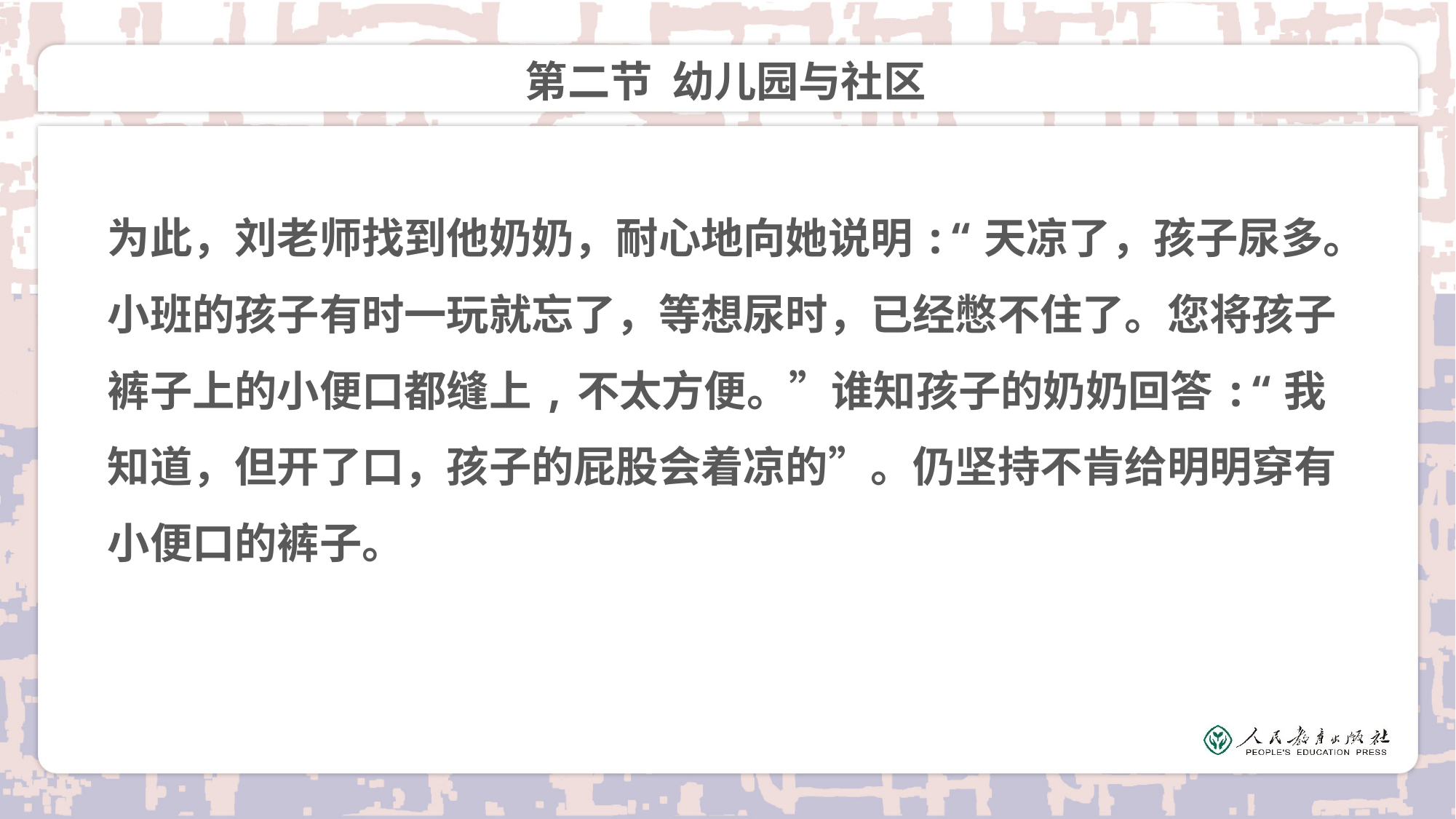

# 第二节  幼儿园与社区
为此，刘老师找到他奶奶，耐心地向她说明:“天凉了，孩子尿多。小班的孩子有时一玩就忘了，等想尿时，已经憋不住了。您将孩子裤子上的小便口都缝上,不太方便。”谁知孩子的奶奶回答:“我知道，但开了口，孩子的屁股会着凉的”。仍坚持不肯给明明穿有小便口的裤子。